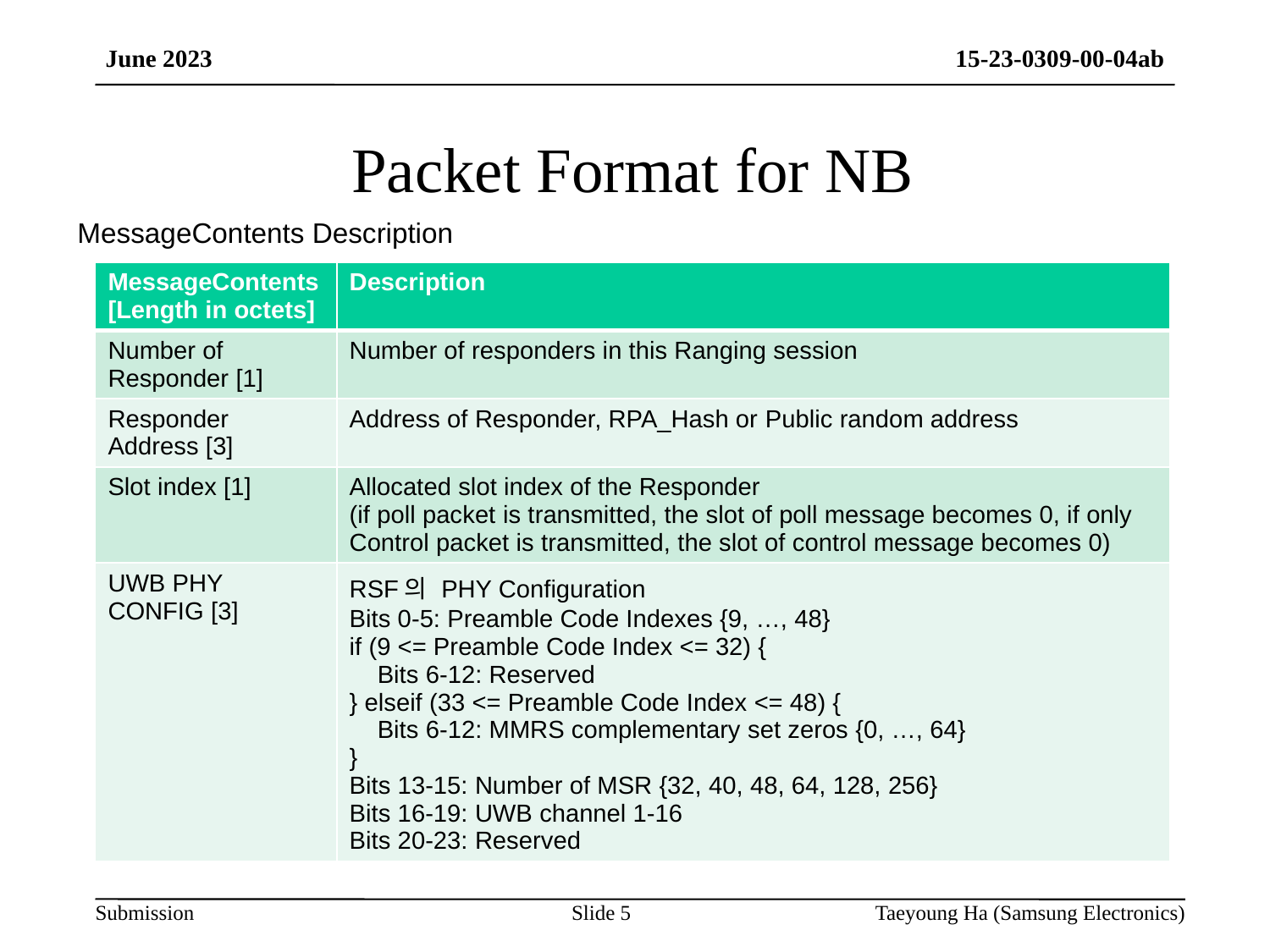

# Packet Format for NB
MessageContents Description

| MessageContents[Length in octets] | Description |
| --- | --- |
| Number of Responder [1] | Number of responders in this Ranging session |
| Responder Address [3] | Address of Responder, RPA\_Hash or Public random address |
| Slot index [1] | Allocated slot index of the Responder (if poll packet is transmitted, the slot of poll message becomes 0, if only Control packet is transmitted, the slot of control message becomes 0) |
| UWB PHY CONFIG [3] | RSF의 PHY Configuration Bits 0-5: Preamble Code Indexes {9, …, 48} if (9 <= Preamble Code Index <= 32) { Bits 6-12: Reserved } elseif (33 <= Preamble Code Index <= 48) { Bits 6-12: MMRS complementary set zeros {0, …, 64} } Bits 13-15: Number of MSR {32, 40, 48, 64, 128, 256} Bits 16-19: UWB channel 1-16 Bits 20-23: Reserved |
Slide 5